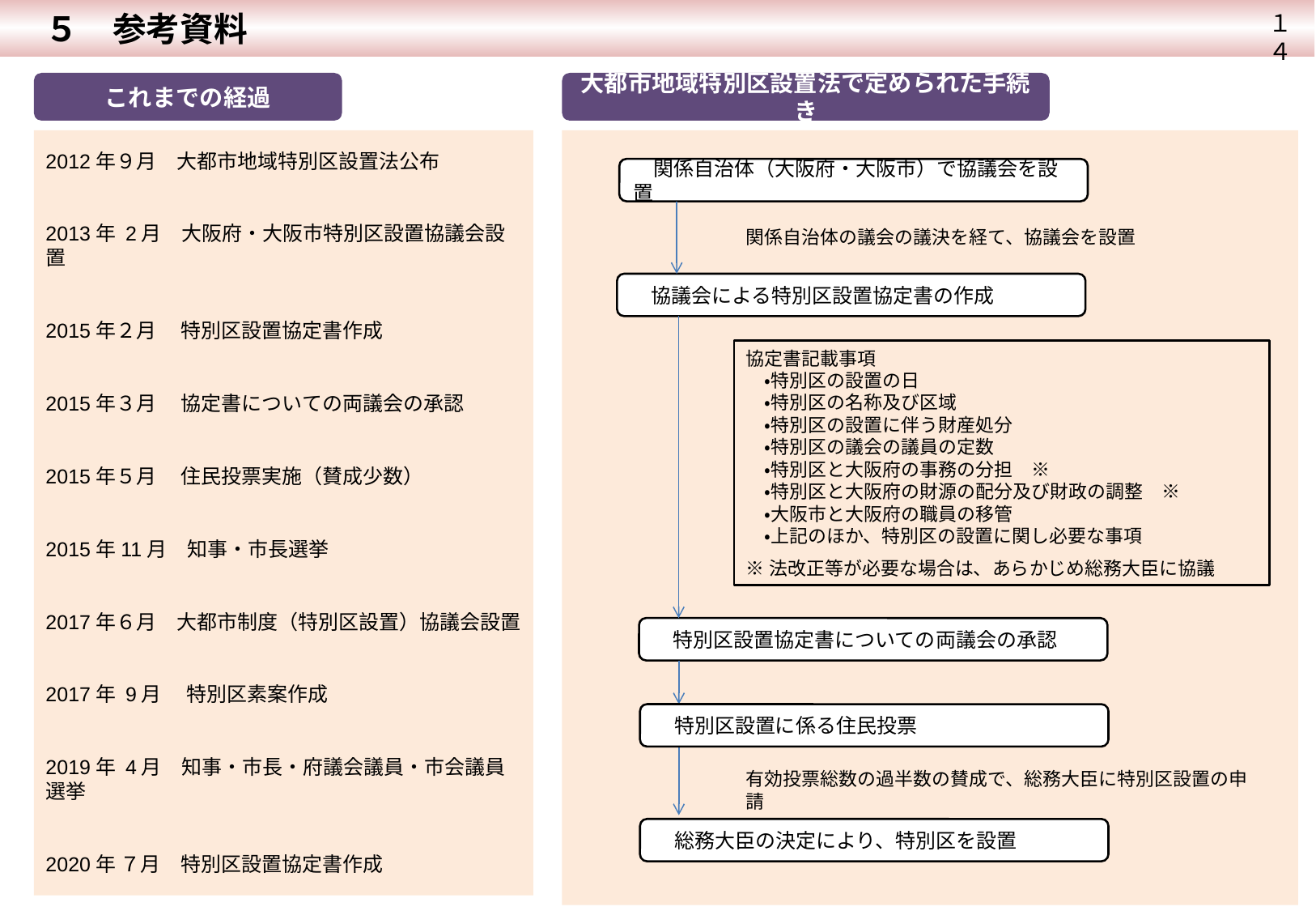

５　参考資料
１４
これまでの経過
大都市地域特別区設置法で定められた手続き
2012年９月　大都市地域特別区設置法公布

2013年 2月　大阪府・大阪市特別区設置協議会設置

2015年２月　 特別区設置協定書作成

2015年３月　 協定書についての両議会の承認

2015年５月　 住民投票実施（賛成少数）

2015年11月　知事・市長選挙

2017年６月　大都市制度（特別区設置）協議会設置

2017年 9月　 特別区素案作成

2019年 4月　知事・市長・府議会議員・市会議員選挙

2020年 ７月　特別区設置協定書作成

　関係自治体（大阪府・大阪市）で協議会を設置
関係自治体の議会の議決を経て、協議会を設置
　協議会による特別区設置協定書の作成
協定書記載事項
　・特別区の設置の日
　・特別区の名称及び区域
　・特別区の設置に伴う財産処分
　・特別区の議会の議員の定数
　・特別区と大阪府の事務の分担　※
　・特別区と大阪府の財源の配分及び財政の調整　※
　・大阪市と大阪府の職員の移管
　・上記のほか、特別区の設置に関し必要な事項
※法改正等が必要な場合は、あらかじめ総務大臣に協議
　特別区設置協定書についての両議会の承認
　特別区設置に係る住民投票
有効投票総数の過半数の賛成で、総務大臣に特別区設置の申請
　総務大臣の決定により、特別区を設置